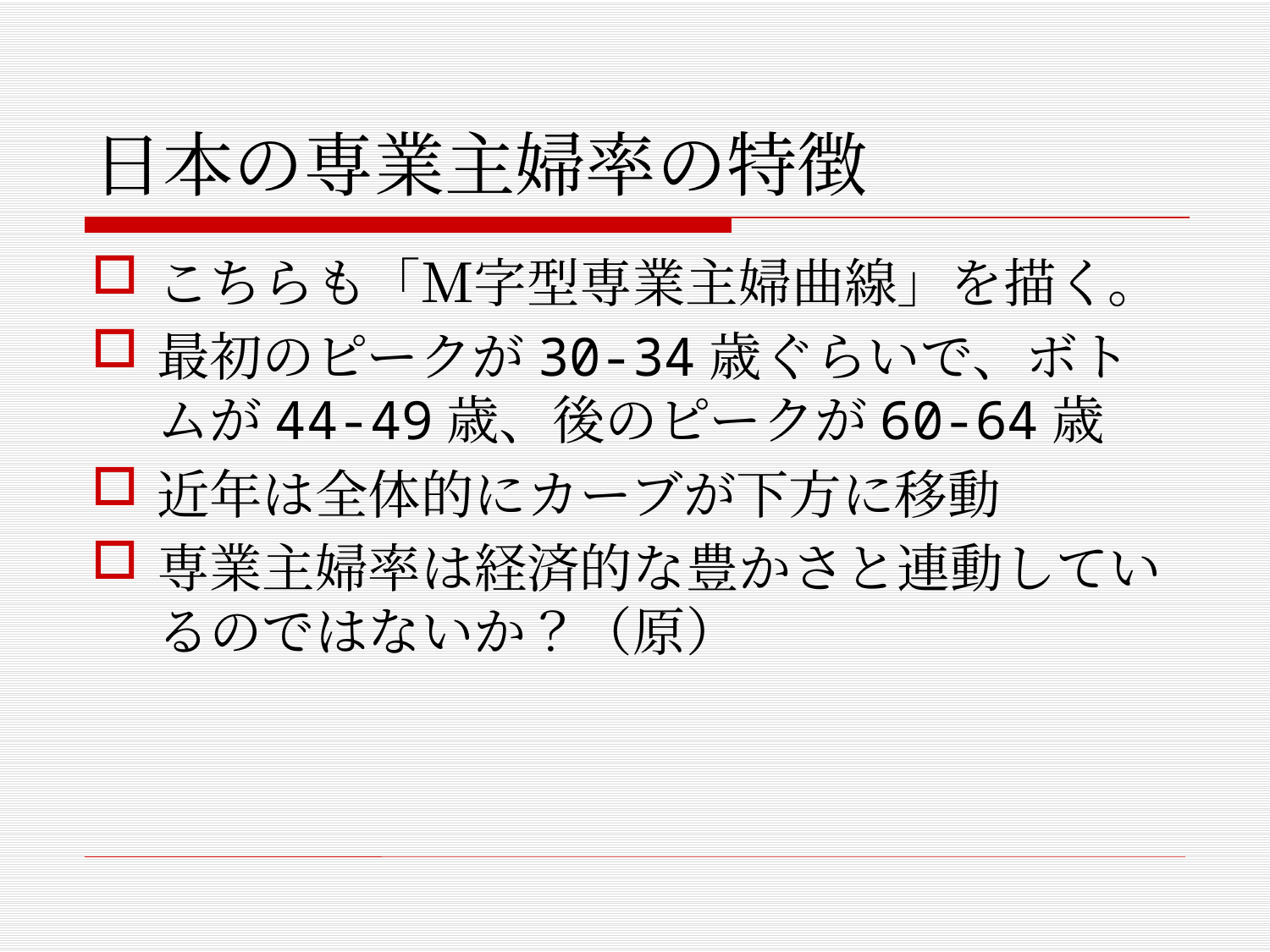

# 日本の専業主婦率の特徴
こちらも「Ｍ字型専業主婦曲線」を描く。
最初のピークが30-34歳ぐらいで、ボトムが44-49歳、後のピークが60-64歳
近年は全体的にカーブが下方に移動
専業主婦率は経済的な豊かさと連動しているのではないか？（原）